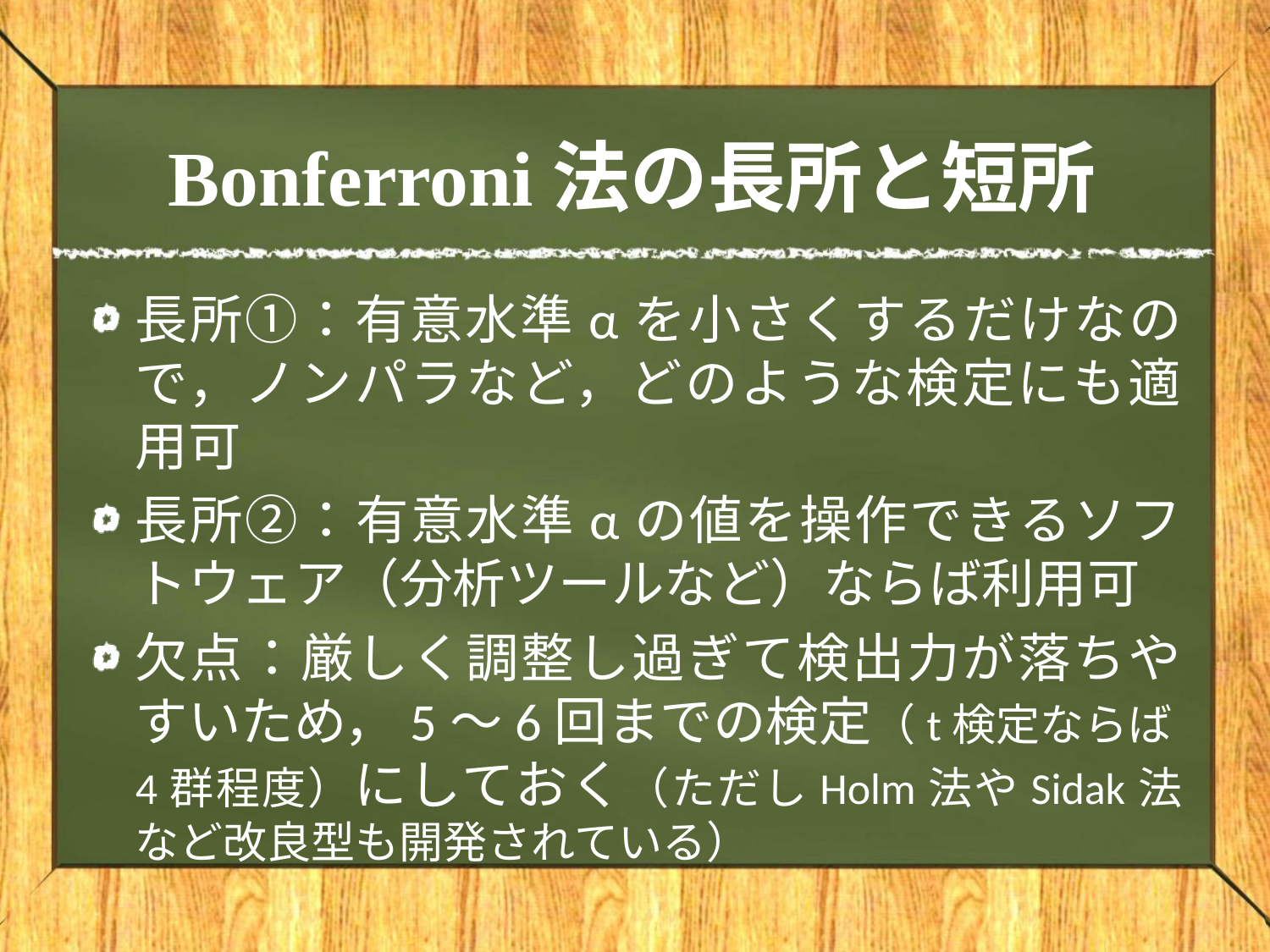

# Bonferroni法の長所と短所
長所①：有意水準αを小さくするだけなので，ノンパラなど，どのような検定にも適用可
長所②：有意水準αの値を操作できるソフトウェア（分析ツールなど）ならば利用可
欠点：厳しく調整し過ぎて検出力が落ちやすいため，5～6回までの検定（t検定ならば4群程度）にしておく（ただしHolm法やSidak法など改良型も開発されている）